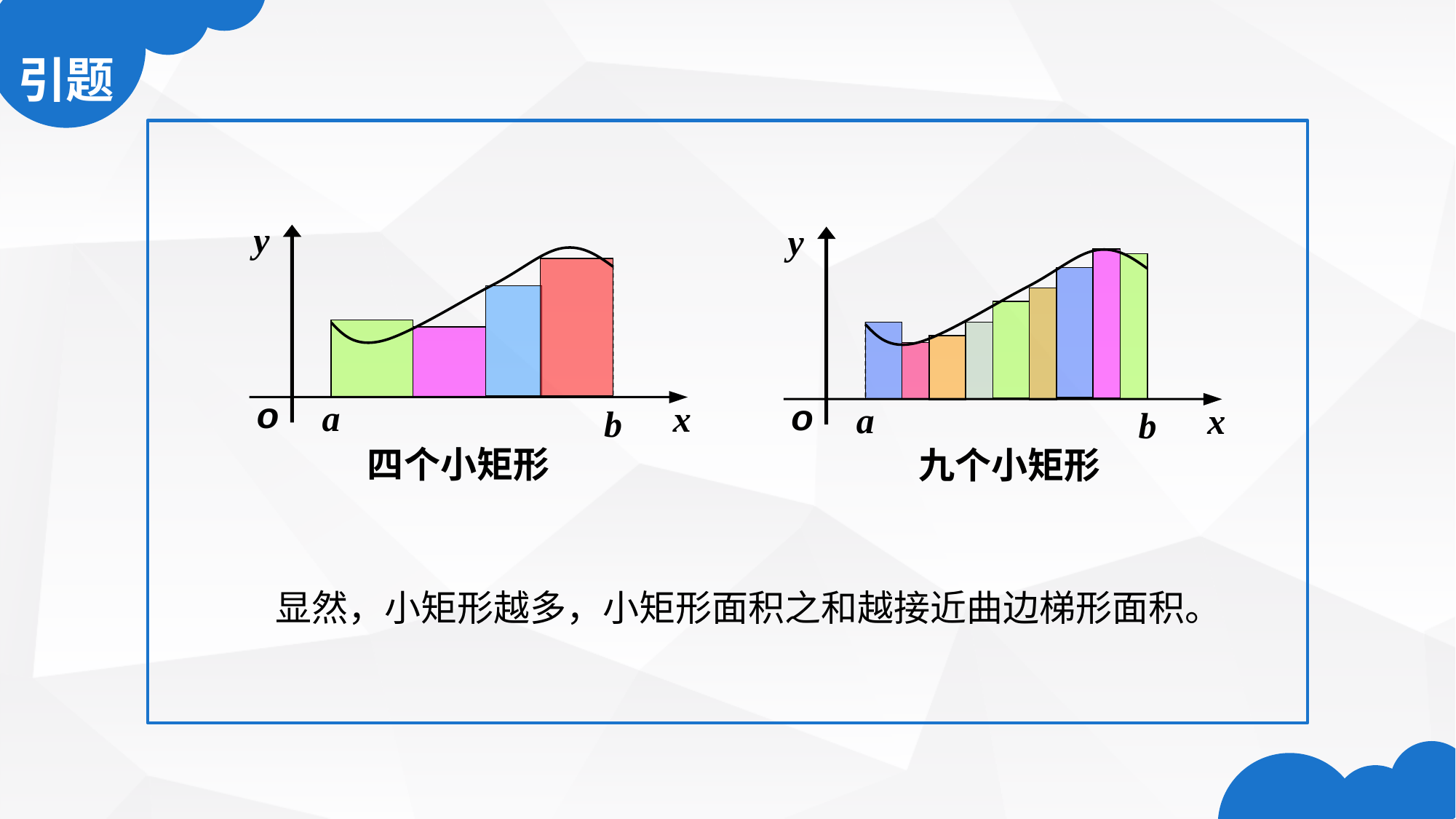

y

o

x
a
b

y

o

x
a
b

四个小矩形
九个小矩形
     显然，小矩形越多，小矩形面积之和越接近曲边梯形面积。